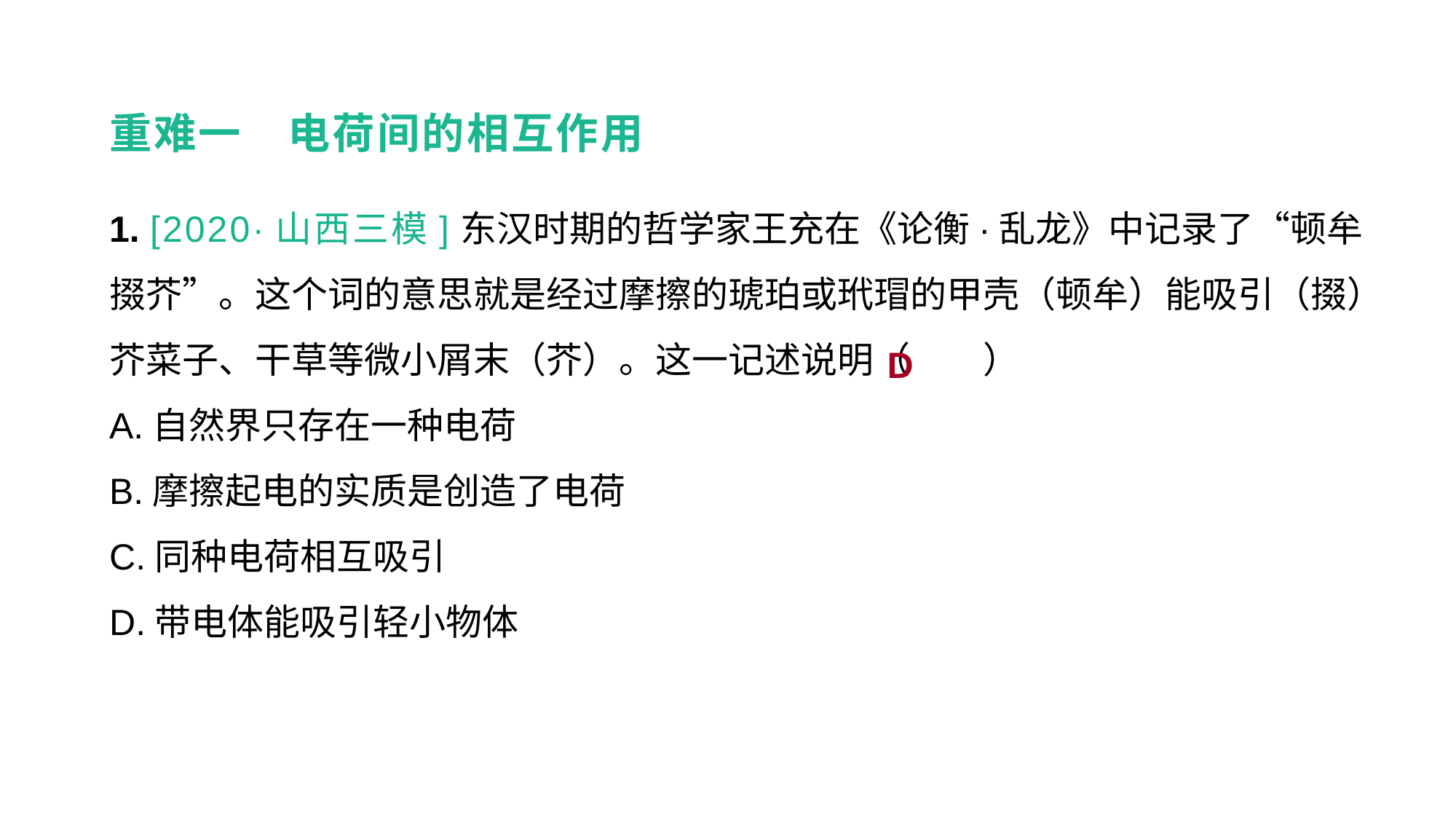

重难一　电荷间的相互作用
1. [2020·山西三模]东汉时期的哲学家王充在《论衡·乱龙》中记录了“顿牟掇芥”。这个词的意思就是经过摩擦的琥珀或玳瑁的甲壳（顿牟）能吸引（掇）芥菜子、干草等微小屑末（芥）。这一记述说明（　　）
A.自然界只存在一种电荷
B.摩擦起电的实质是创造了电荷
C.同种电荷相互吸引
D.带电体能吸引轻小物体
重难突破 能力提升
D